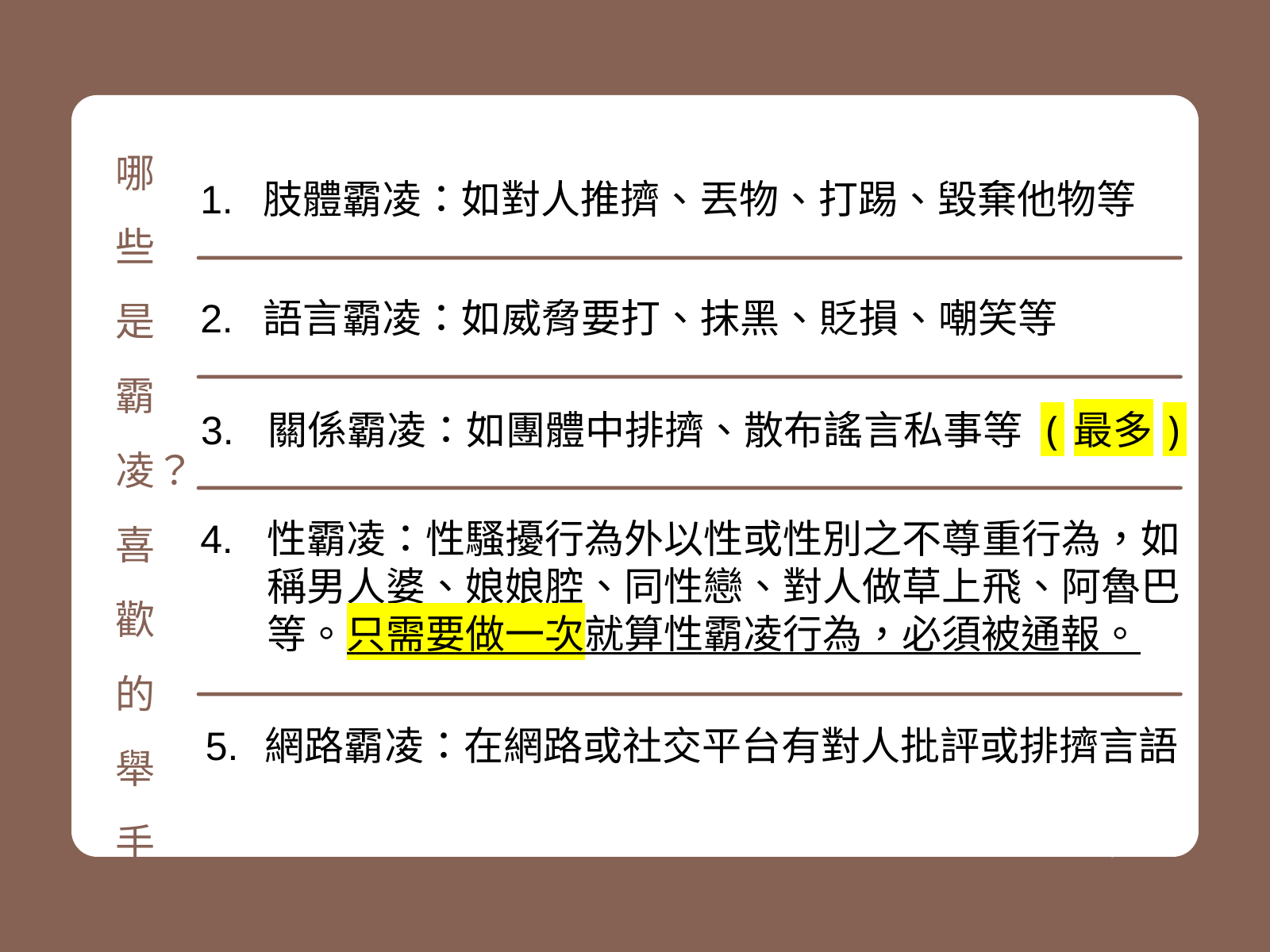

哪些是霸凌？
喜歡的舉手
 肢體霸凌：如對人推擠、丟物、打踢、毀棄他物等

 語言霸凌：如威脅要打、抹黑、貶損、嘲笑等

關係霸凌：如團體中排擠、散布謠言私事等 (最多)

性霸凌：性騷擾行為外以性或性別之不尊重行為，如稱男人婆、娘娘腔、同性戀、對人做草上飛、阿魯巴等。只需要做一次就算性霸凌行為，必須被通報。

網路霸凌：在網路或社交平台有對人批評或排擠言語
7